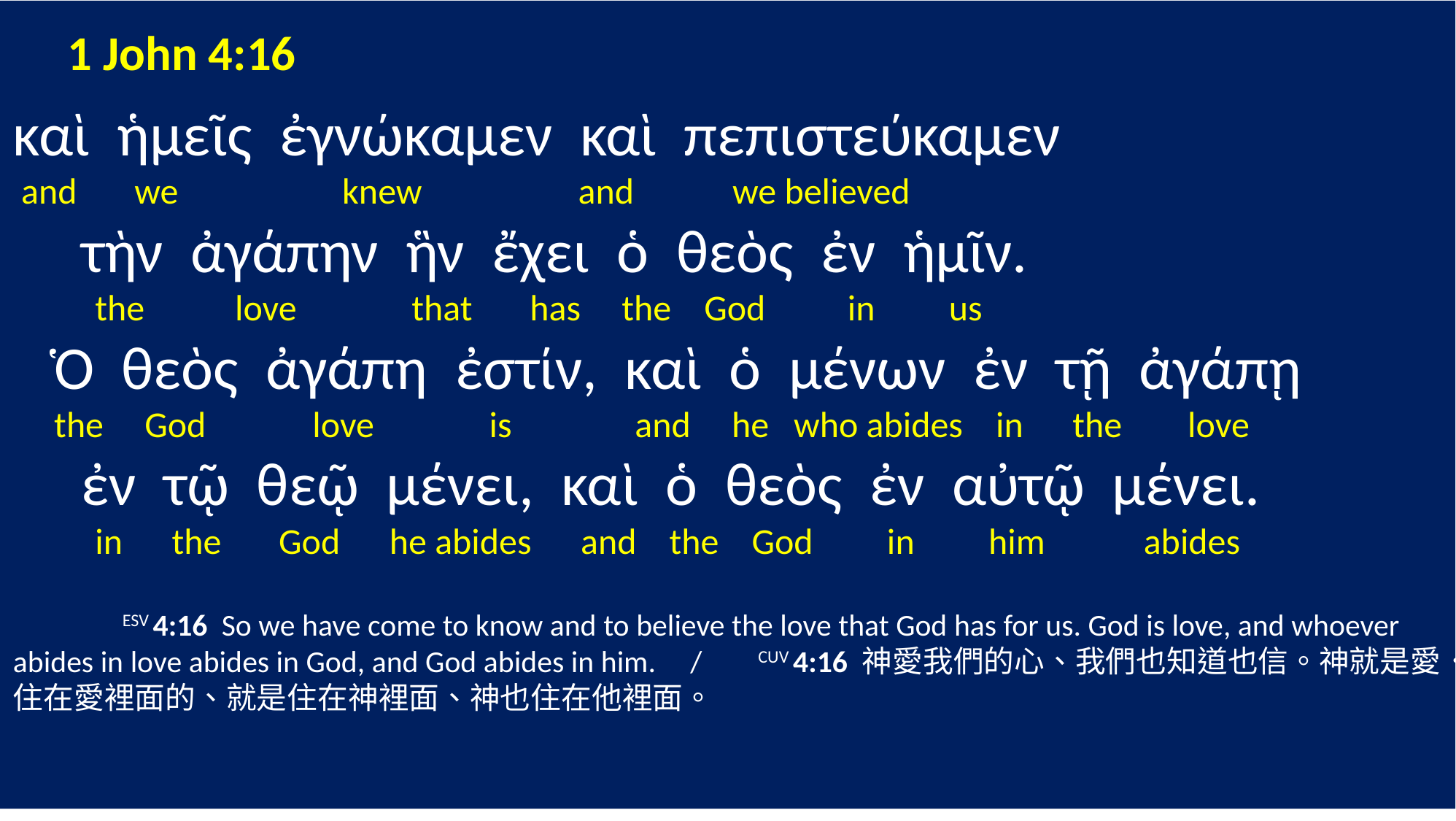

1 John 4:16

καὶ  ἡμεῖς  ἐγνώκαμεν  καὶ  πεπιστεύκαμεν
 and       we                    knew                   and            we believed
     τὴν  ἀγάπην  ἣν  ἔχει  ὁ  θεὸς  ἐν  ἡμῖν.
          the           love              that       has     the    God          in         us
   Ὁ  θεὸς  ἀγάπη  ἐστίν,  καὶ  ὁ  μένων  ἐν  τῇ  ἀγάπῃ
     the     God             love              is               and     he   who abides    in      the        love
     ἐν  τῷ  θεῷ  μένει,  καὶ  ὁ  θεὸς  ἐν  αὐτῷ  μένει.
          in      the       God      he abides      and    the    God         in         him            abides

	ESV 4:16  So we have come to know and to believe the love that God has for us. God is love, and whoever abides in love abides in God, and God abides in him.     /        CUV 4:16 神愛我們的心、我們也知道也信。神就是愛．住在愛裡面的、就是住在神裡面、神也住在他裡面。